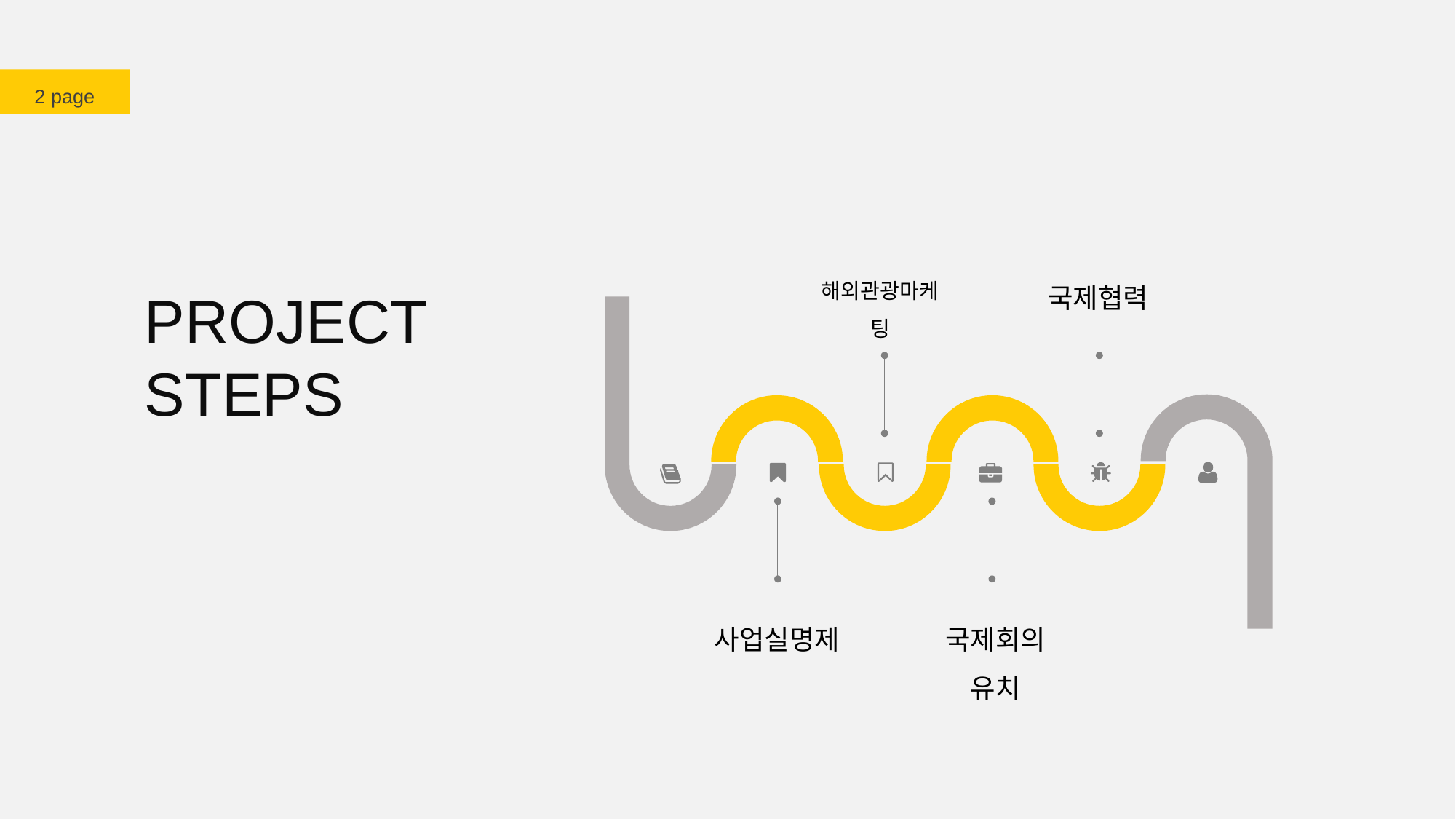

2 page

국제협력
해외관광마케팅
PROJECT
STEPS

사업실명제
국제회의 유치